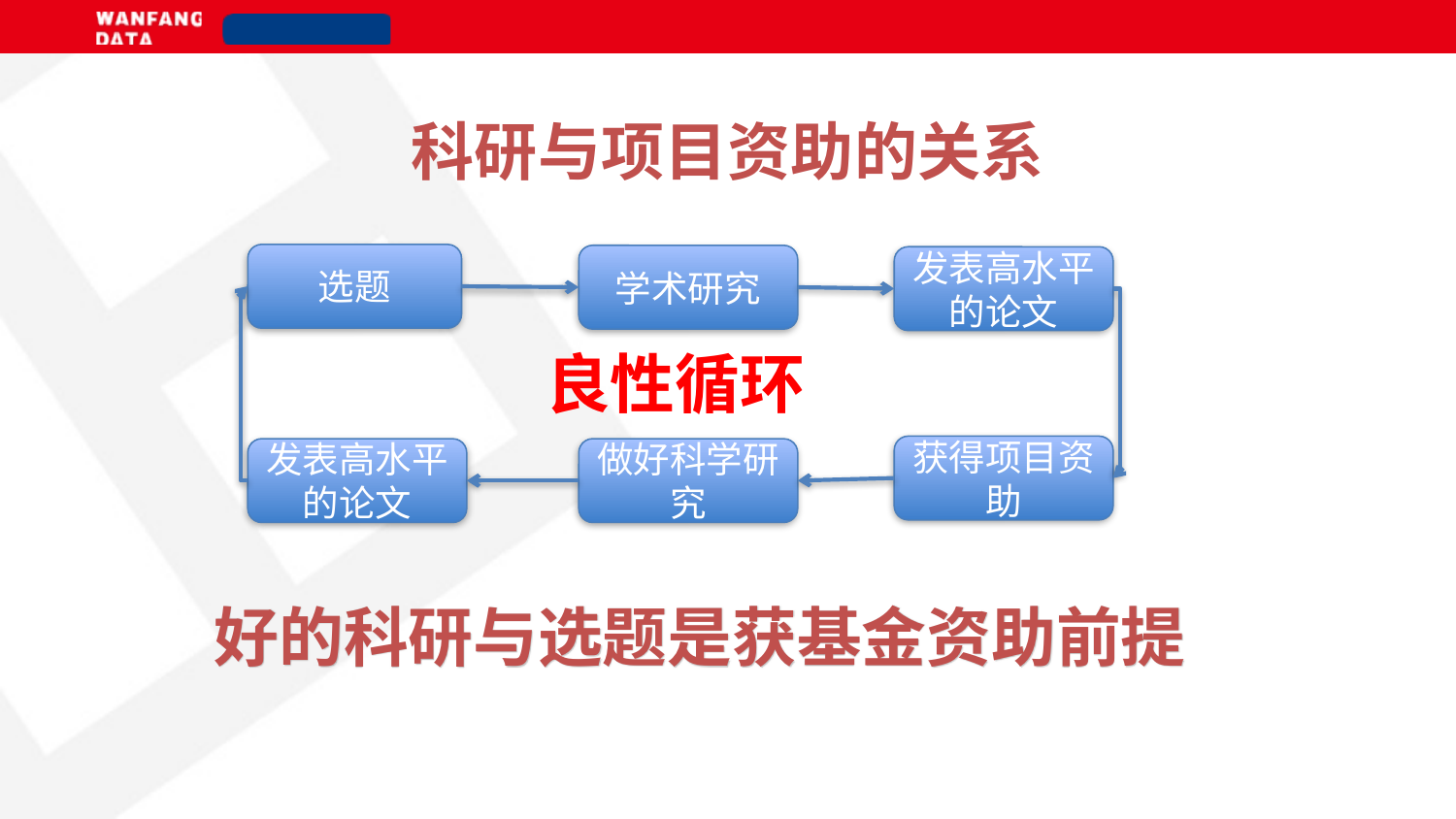

# 科研与项目资助的关系
选题
学术研究
发表高水平的论文
良性循环
获得项目资助
发表高水平的论文
做好科学研究
好的科研与选题是获基金资助前提